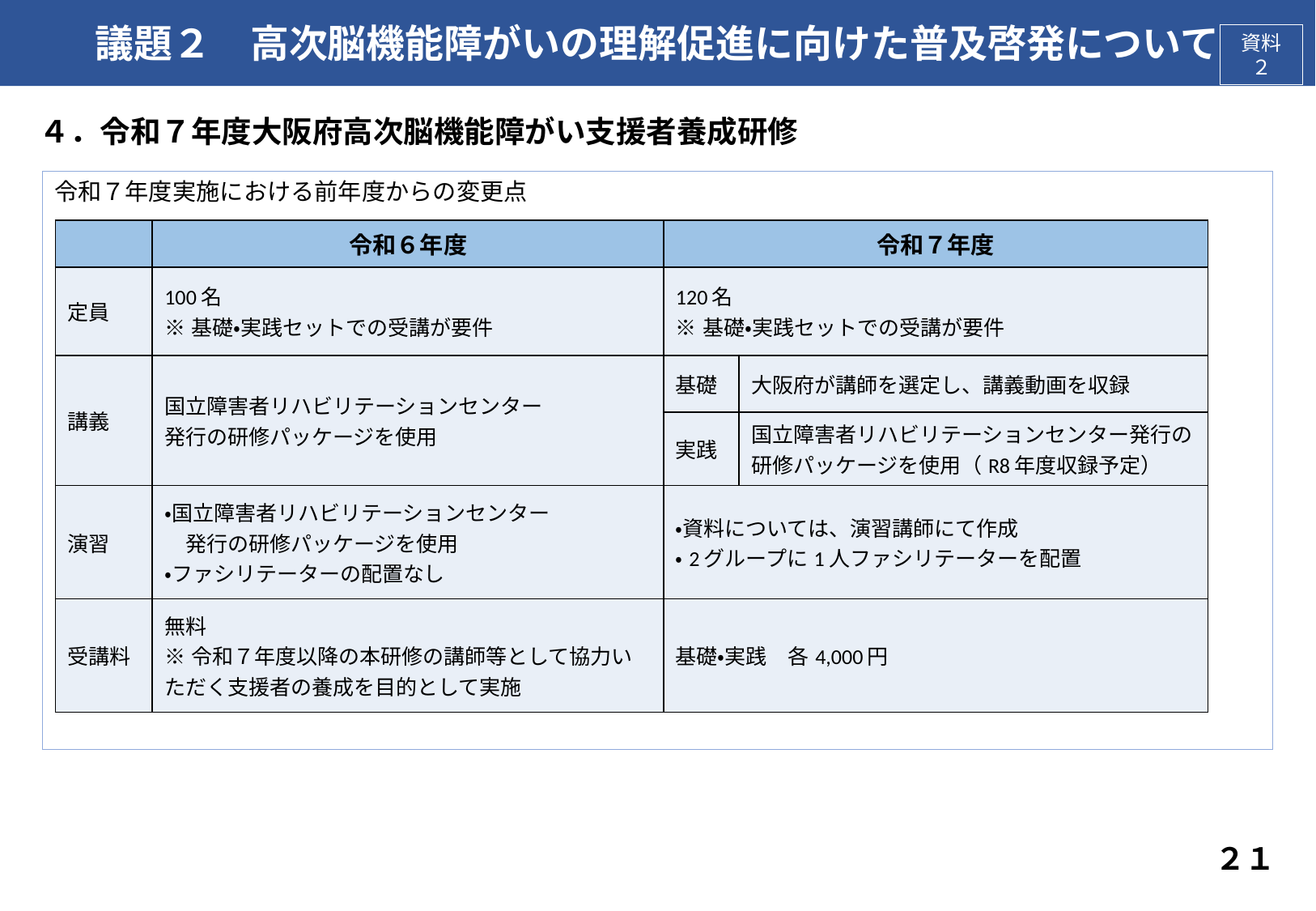

# 議題２　高次脳機能障がいの理解促進に向けた普及啓発について
資料２
資料２
４．令和７年度大阪府高次脳機能障がい支援者養成研修

令和７年度実施における前年度からの変更点

|  | 令和６年度 | 令和７年度 | 令和7年度 |
| --- | --- | --- | --- |
| 定員 | 100名 ※基礎・実践セットでの受講が要件 | 120名 ※基礎・実践セットでの受講が要件 |  |
| 講義 | 国立障害者リハビリテーションセンター 発行の研修パッケージを使用 | 基礎 | 大阪府が講師を選定し、講義動画を収録 |
|  |  | 実践 | 国立障害者リハビリテーションセンター発行の研修パッケージを使用（R8年度収録予定） |
| 演習 | ・国立障害者リハビリテーションセンター 　発行の研修パッケージを使用 ・ファシリテーターの配置なし | ・資料については、演習講師にて作成 ・2グループに1人ファシリテーターを配置 | ・資料については、演習講師にて作成 ・2グループに1人ファシリテーターを配置 |
| 受講料 | 無料 ※令和７年度以降の本研修の講師等として協力いただく支援者の養成を目的として実施 | 基礎・実践　各4,000円 | 4,000円 |
２１